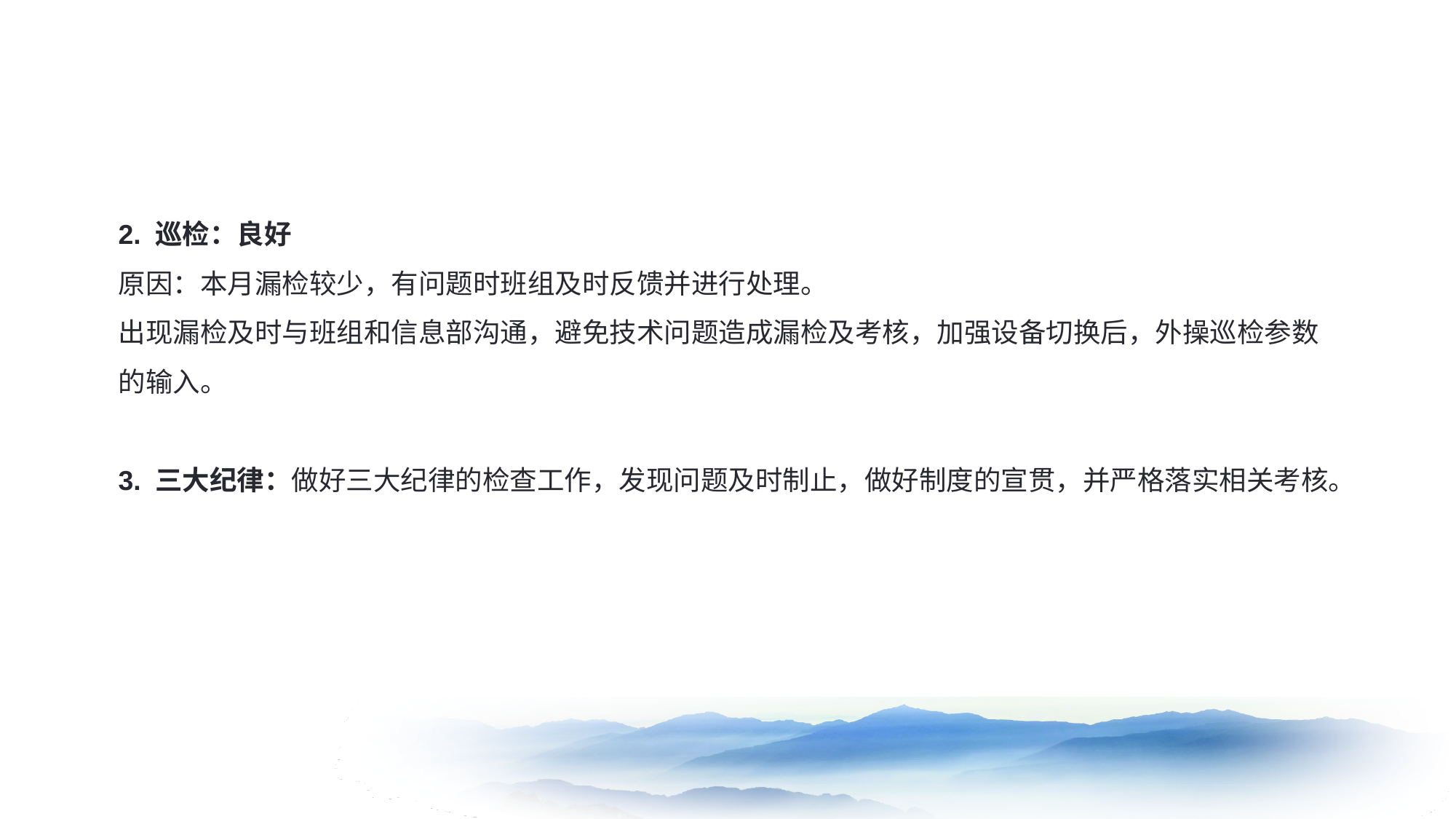

2. 巡检：良好
原因：本月漏检较少，有问题时班组及时反馈并进行处理。
出现漏检及时与班组和信息部沟通，避免技术问题造成漏检及考核，加强设备切换后，外操巡检参数的输入。

3. 三大纪律：做好三大纪律的检查工作，发现问题及时制止，做好制度的宣贯，并严格落实相关考核。